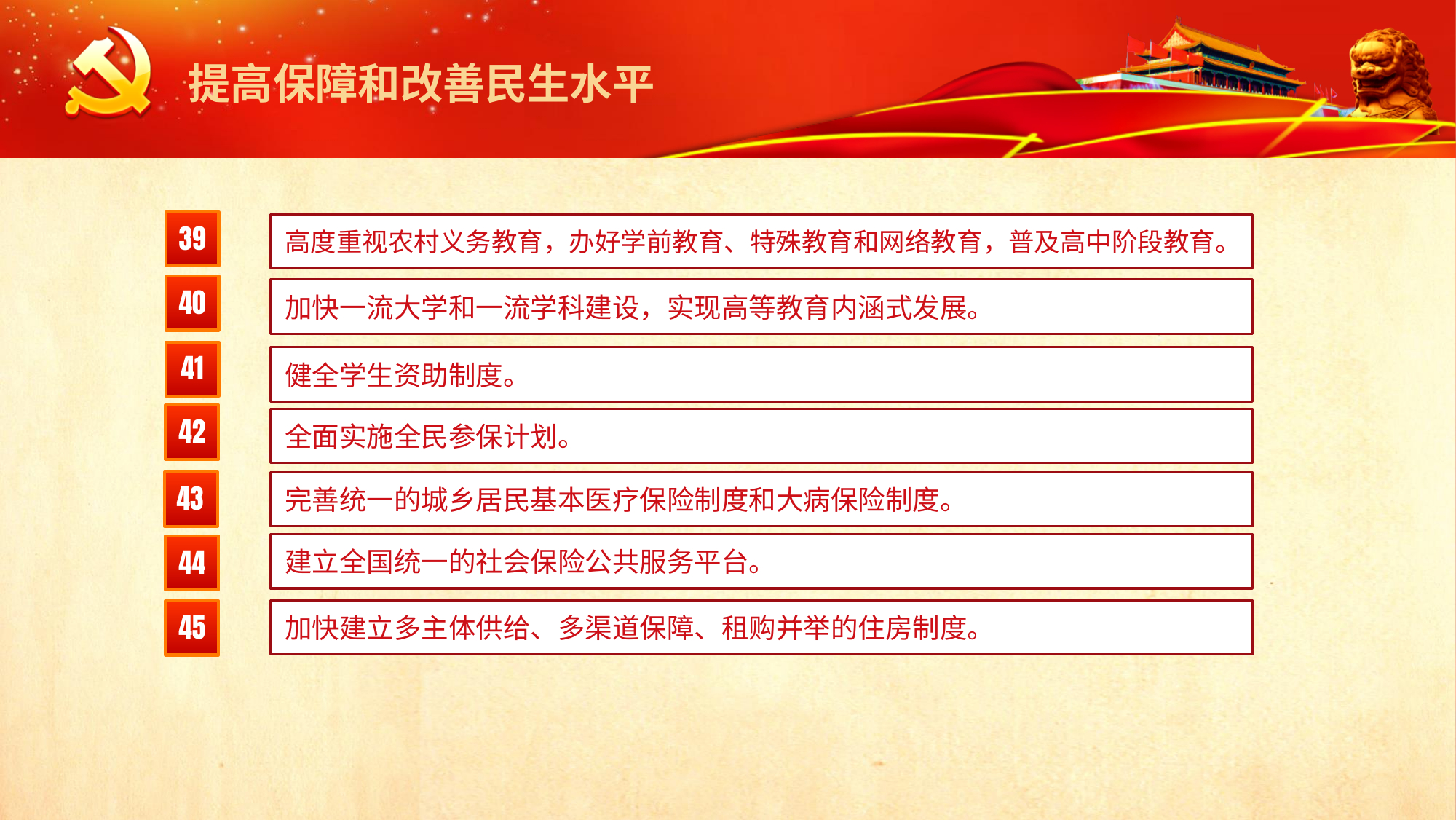

提高保障和改善民生水平

39
高度重视农村义务教育，办好学前教育、特殊教育和网络教育，普及高中阶段教育。

40
加快一流大学和一流学科建设，实现高等教育内涵式发展。

41
健全学生资助制度。

42
全面实施全民参保计划。

43
完善统一的城乡居民基本医疗保险制度和大病保险制度。
建立全国统一的社会保险公共服务平台。

44
加快建立多主体供给、多渠道保障、租购并举的住房制度。

45